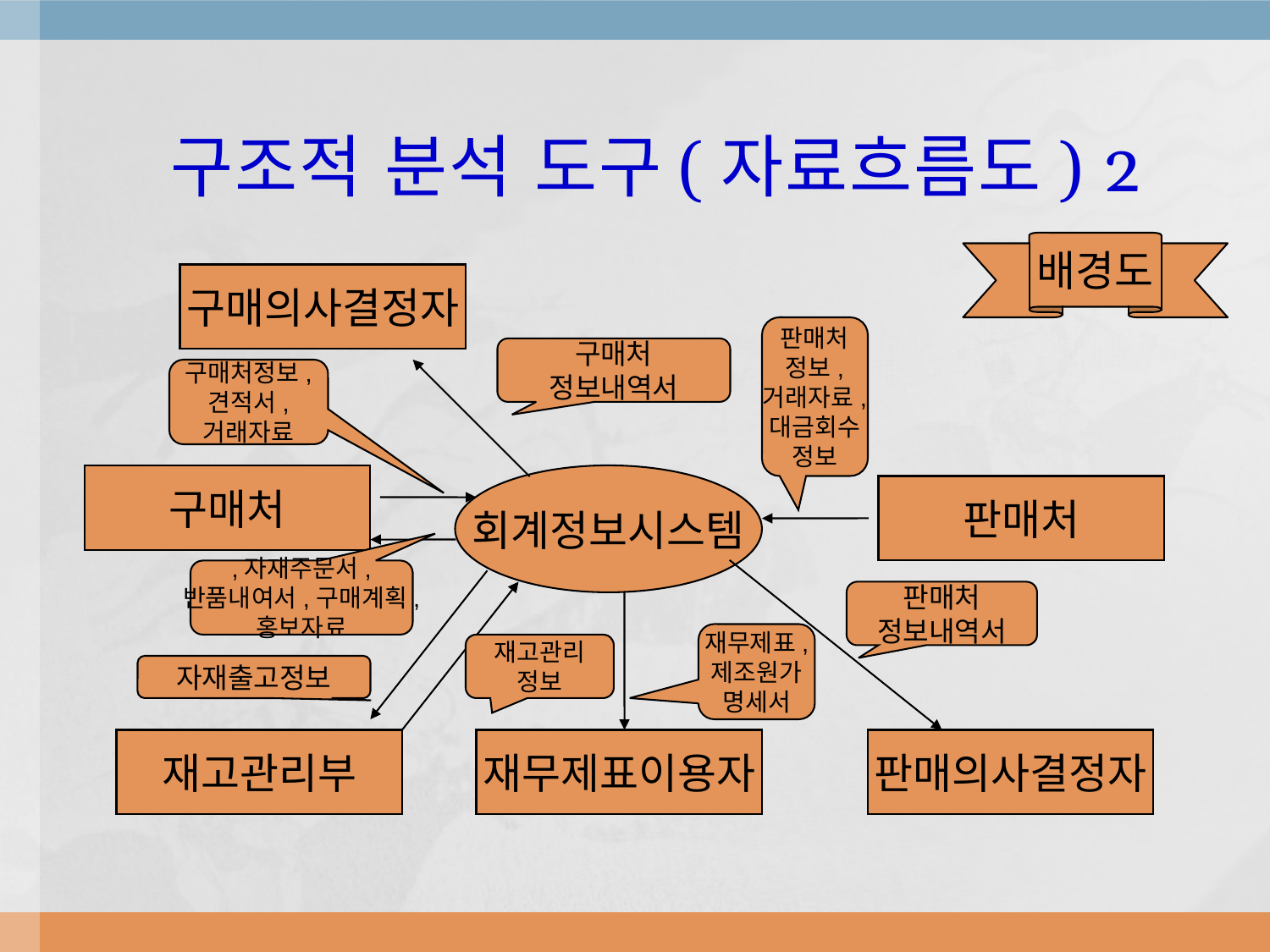

# 구조적 분석 도구(자료흐름도) 2
배경도
구매의사결정자
판매처
정보,
거래자료,
대금회수
정보
구매처
정보내역서
구매처정보,
견적서,
거래자료

구매처
회계정보시스템
판매처

,자재주문서,
반품내여서,구매계획,
홍보자료

판매처
정보내역서

재무제표,
제조원가
명세서
재고관리
정보
자재출고정보
재고관리부
재무제표이용자
판매의사결정자